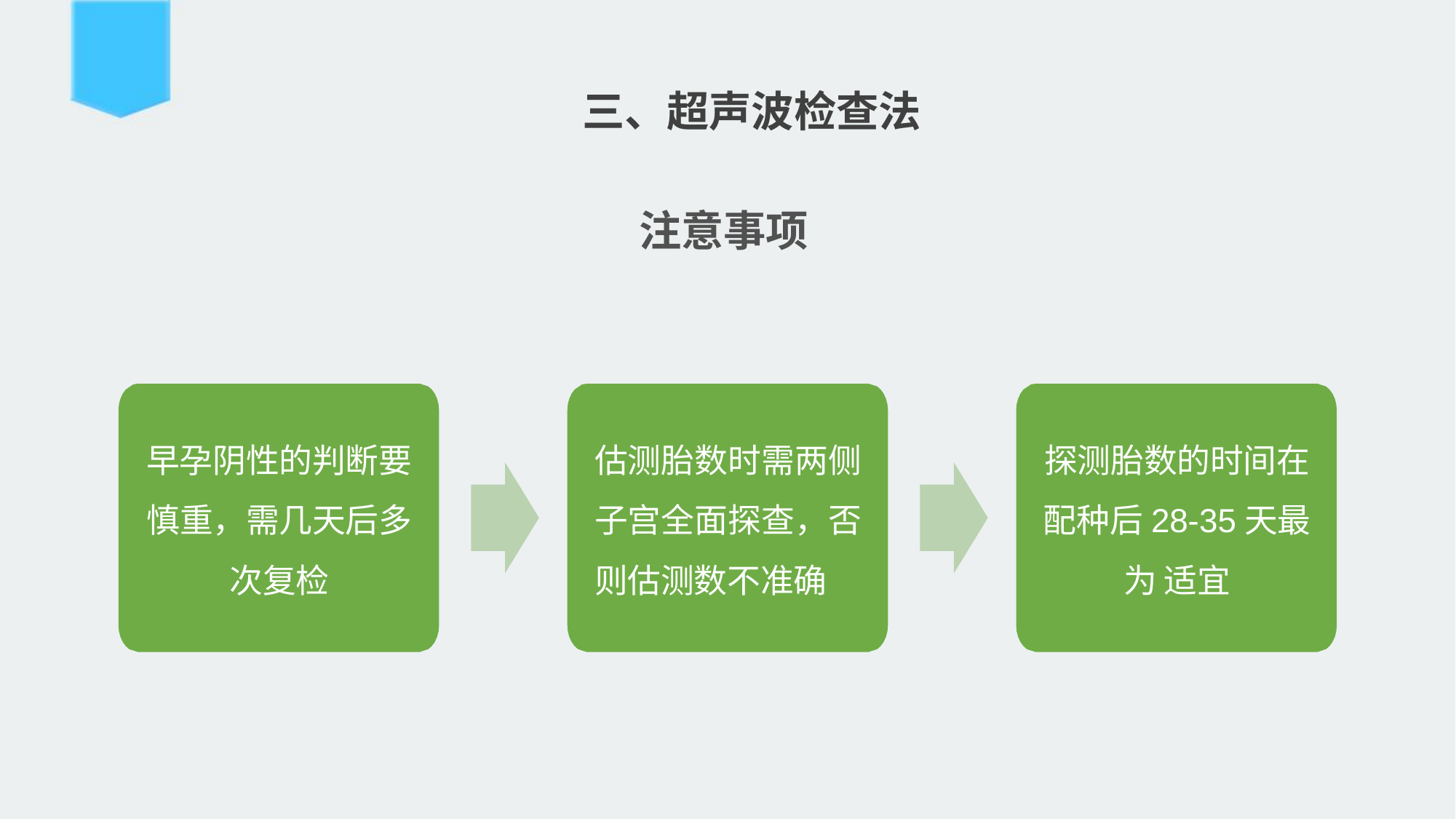

三、超声波检查法
注意事项

早孕阴性的判断要 慎重，需几天后多 次复检
估测胎数时需两侧 子宫全面探查，否 则估测数不准确
探测胎数的时间在 配种后28-35天最为 适宜